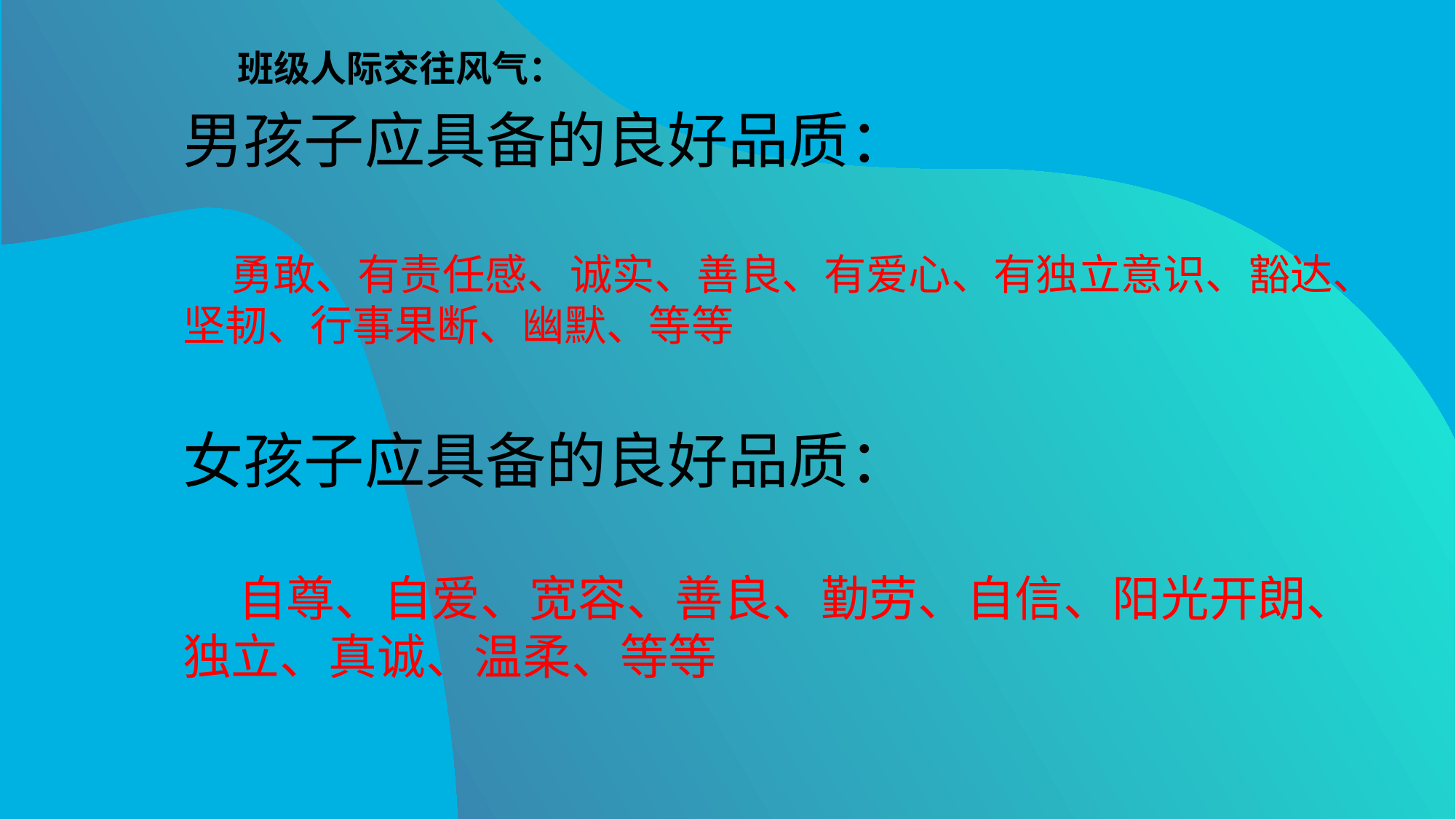

班级人际交往风气：
男孩子应具备的良好品质：

    勇敢、有责任感、诚实、善良、有爱心、有独立意识、豁达、坚韧、行事果断、幽默、等等

女孩子应具备的良好品质：

    自尊、自爱、宽容、善良、勤劳、自信、阳光开朗、独立、真诚、温柔、等等